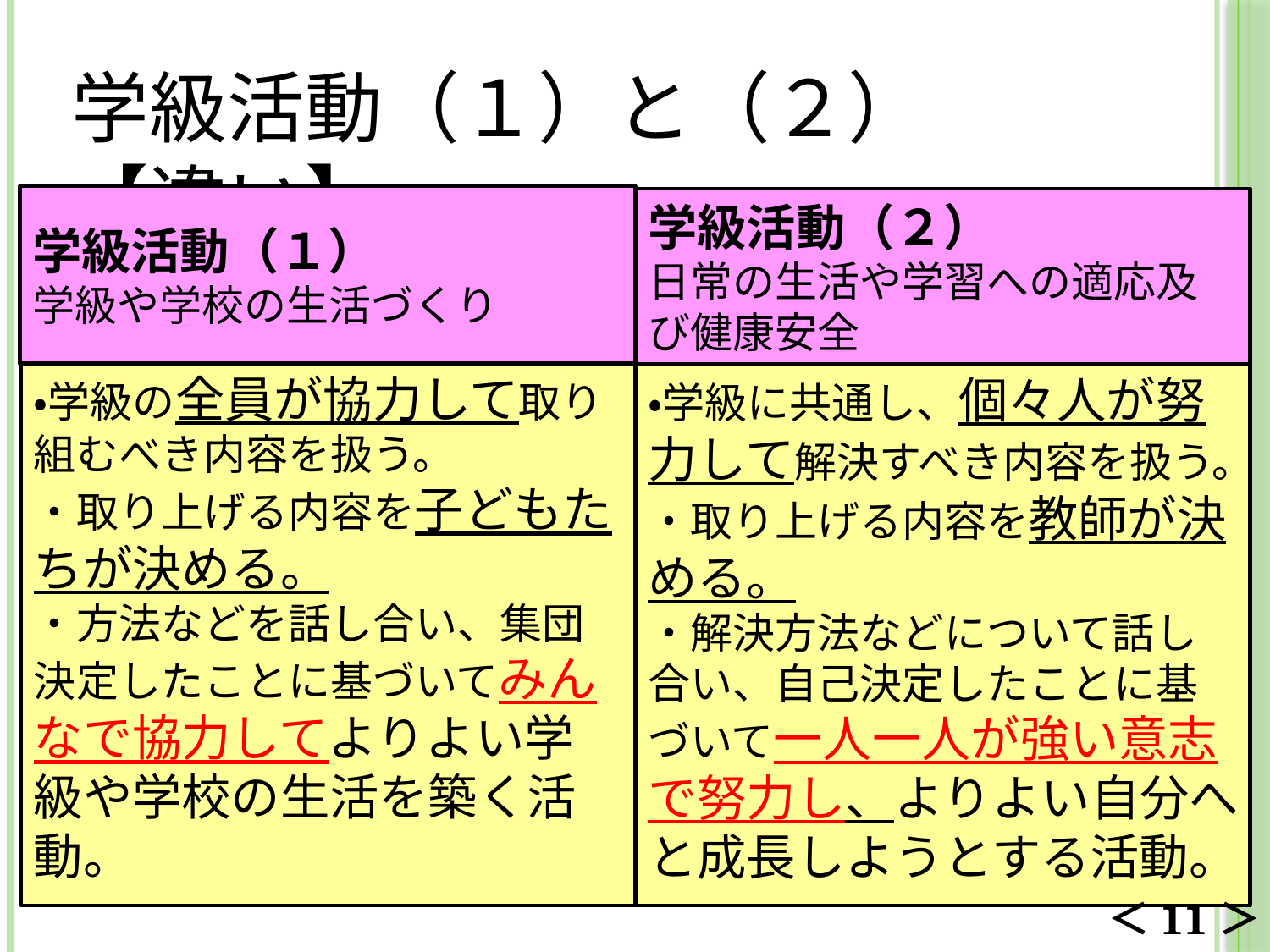

学級活動（１）と（２）　　【違い】
学級活動（１）
学級や学校の生活づくり
学級活動（２）
日常の生活や学習への適応及び健康安全
・学級の全員が協力して取り組むべき内容を扱う。
・取り上げる内容を子どもたちが決める。
・方法などを話し合い、集団決定したことに基づいてみんなで協力してよりよい学級や学校の生活を築く活動。
・学級に共通し、個々人が努力して解決すべき内容を扱う。
・取り上げる内容を教師が決める。
・解決方法などについて話し合い、自己決定したことに基づいて一人一人が強い意志で努力し、よりよい自分へと成長しようとする活動。
＜11＞